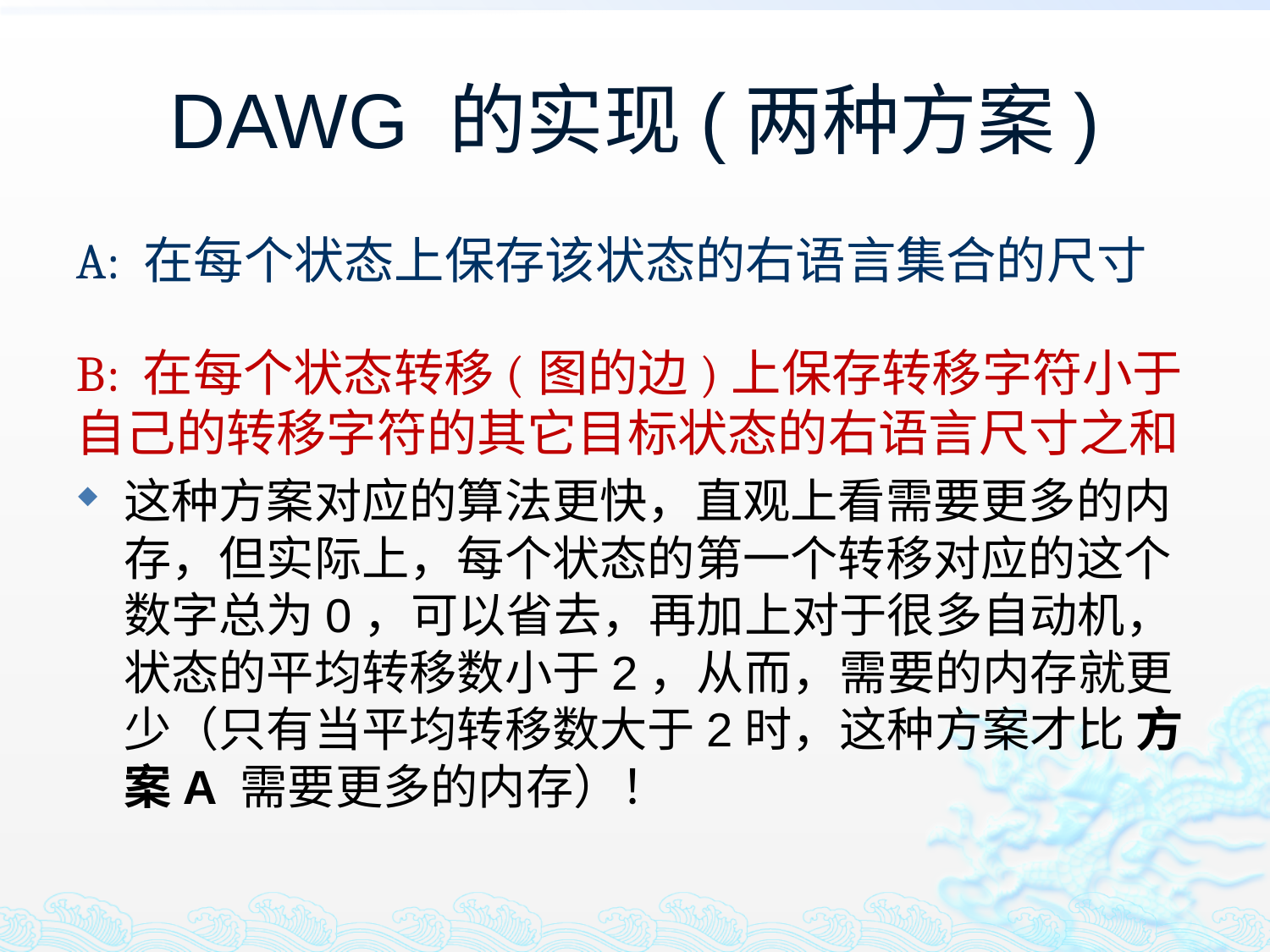

# DAWG 的实现(两种方案)
A: 在每个状态上保存该状态的右语言集合的尺寸
B: 在每个状态转移(图的边)上保存转移字符小于自己的转移字符的其它目标状态的右语言尺寸之和
这种方案对应的算法更快，直观上看需要更多的内存，但实际上，每个状态的第一个转移对应的这个数字总为0，可以省去，再加上对于很多自动机，状态的平均转移数小于2，从而，需要的内存就更少（只有当平均转移数大于2时，这种方案才比 方案A 需要更多的内存）！